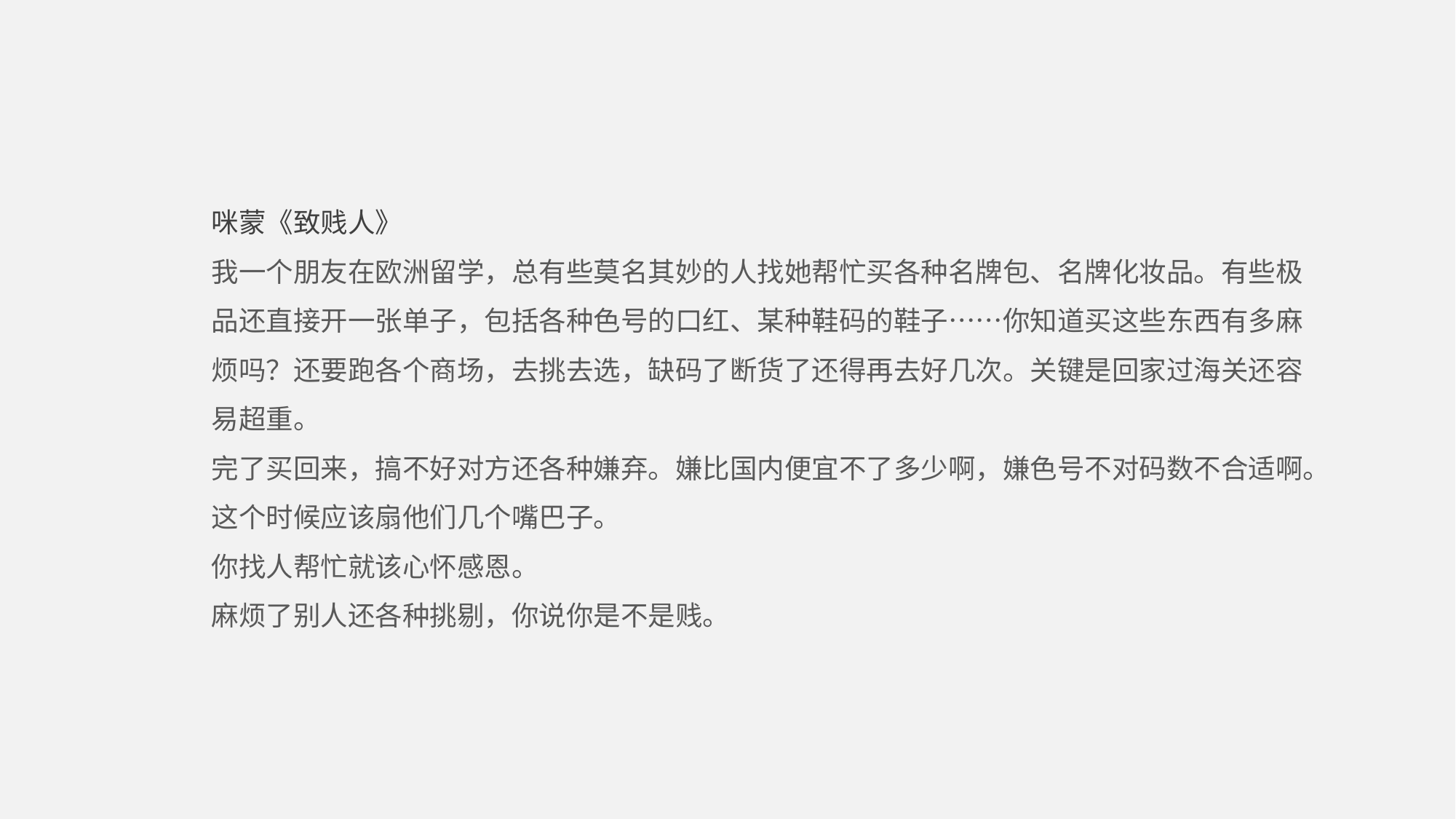

咪蒙《致贱人》
我一个朋友在欧洲留学，总有些莫名其妙的人找她帮忙买各种名牌包、名牌化妆品。有些极品还直接开一张单子，包括各种色号的口红、某种鞋码的鞋子……你知道买这些东西有多麻烦吗？还要跑各个商场，去挑去选，缺码了断货了还得再去好几次。关键是回家过海关还容易超重。
完了买回来，搞不好对方还各种嫌弃。嫌比国内便宜不了多少啊，嫌色号不对码数不合适啊。
这个时候应该扇他们几个嘴巴子。
你找人帮忙就该心怀感恩。
麻烦了别人还各种挑剔，你说你是不是贱。